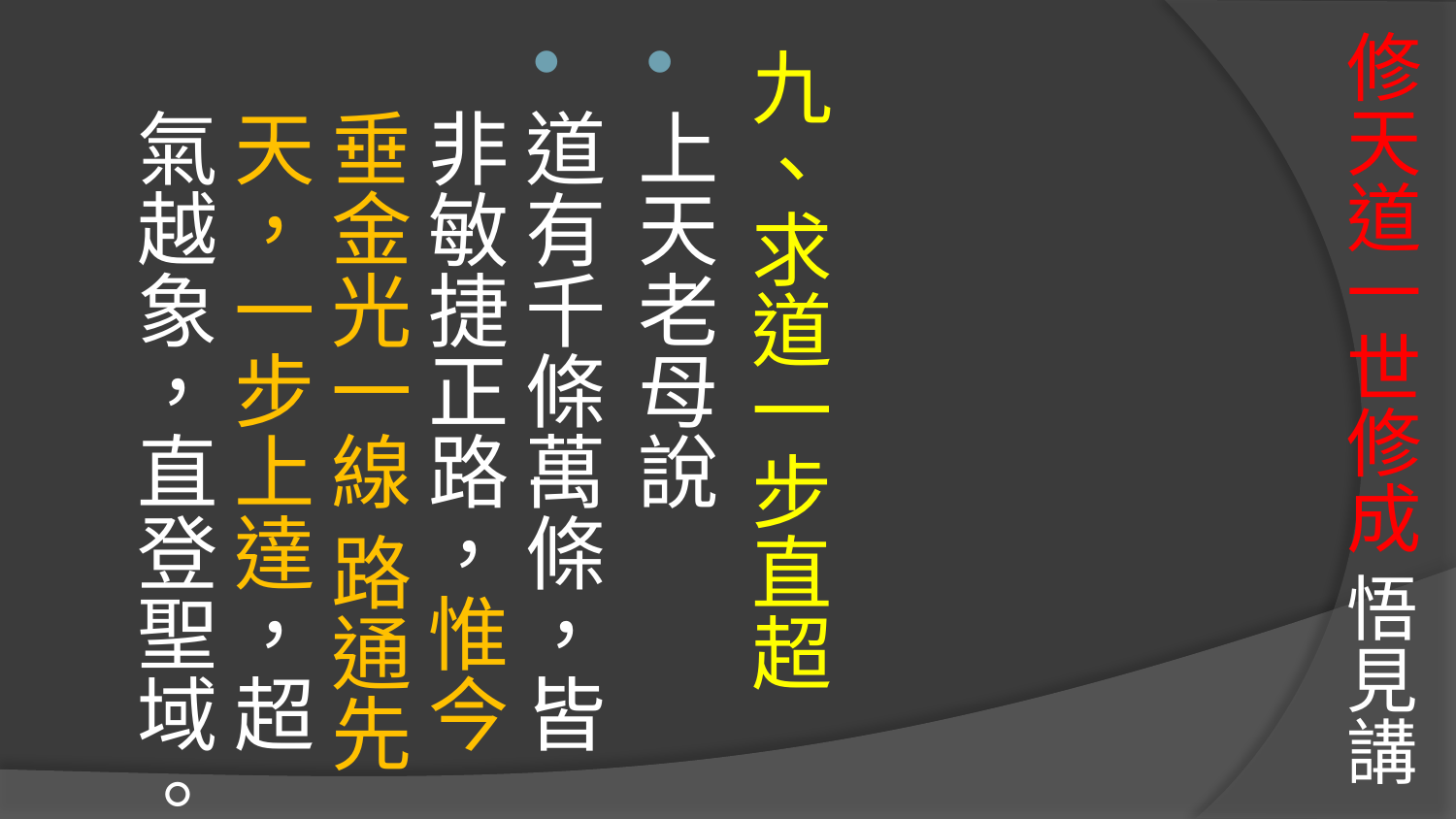

# 修天道一世修成 悟見講
九、求道一步直超
上天老母說
道有千條萬條，皆非敏捷正路，惟今垂金光一線 路通先天，一步上達，超氣越象，直登聖域。